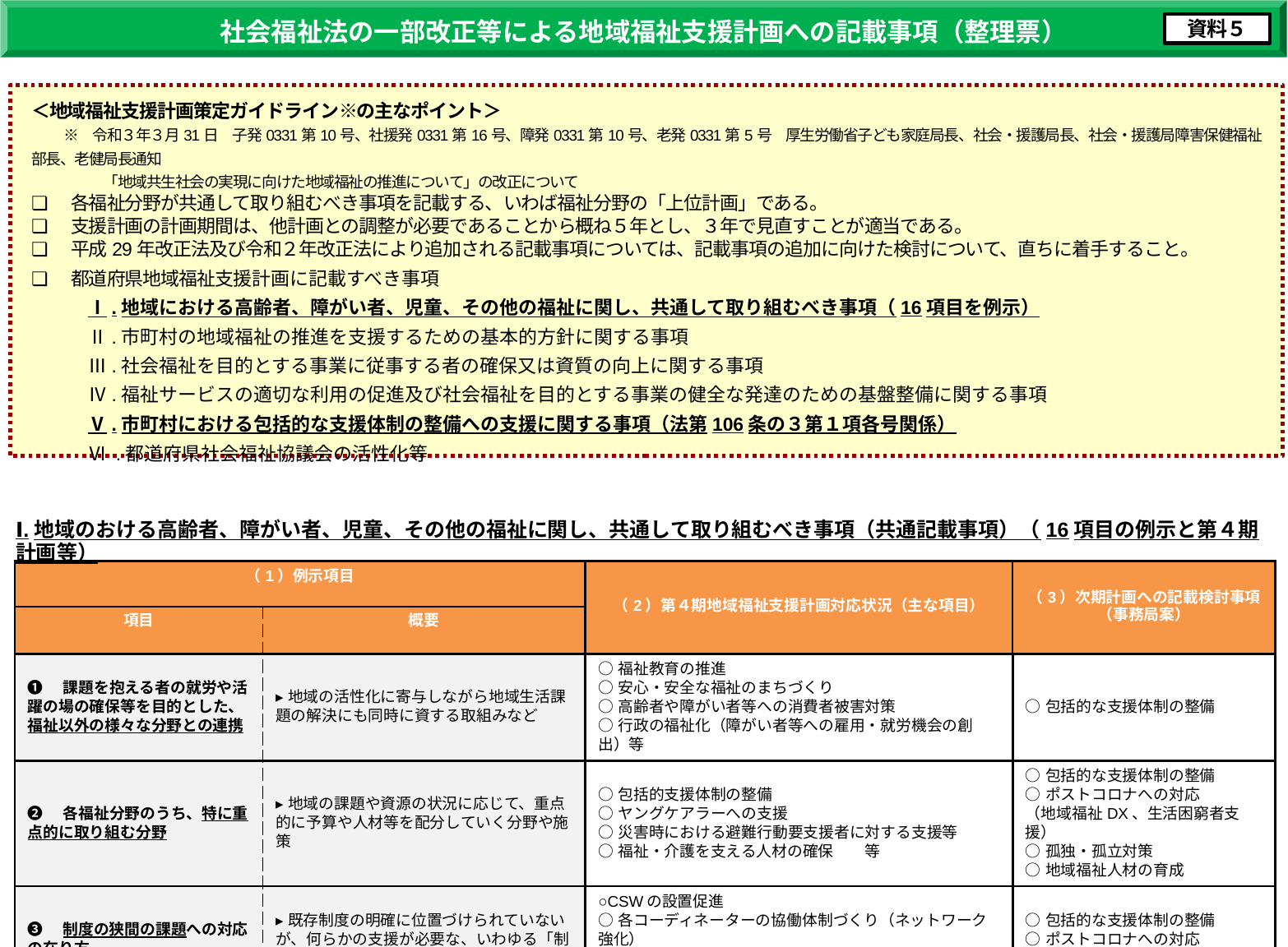

社会福祉法の一部改正等による地域福祉支援計画への記載事項（整理票）
資料５

＜地域福祉支援計画策定ガイドライン※の主なポイント＞
　　※　令和３年３月31日　子発0331第10号、社援発0331第16号、障発0331第10号、老発0331第5号　厚生労働省子ども家庭局長、社会・援護局長、社会・援護局障害保健福祉部長、老健局長通知
　　　　　「地域共生社会の実現に向けた地域福祉の推進について」の改正について
❏　各福祉分野が共通して取り組むべき事項を記載する、いわば福祉分野の「上位計画」である。
❏　支援計画の計画期間は、他計画との調整が必要であることから概ね５年とし、３年で見直すことが適当である。
❏　平成29年改正法及び令和２年改正法により追加される記載事項については、記載事項の追加に向けた検討について、直ちに着手すること。
❏　都道府県地域福祉支援計画に記載すべき事項
　　　Ⅰ.地域における高齢者、障がい者、児童、その他の福祉に関し、共通して取り組むべき事項（16項目を例示）
　　　Ⅱ.市町村の地域福祉の推進を支援するための基本的方針に関する事項
　　　Ⅲ.社会福祉を目的とする事業に従事する者の確保又は資質の向上に関する事項
　　　Ⅳ.福祉サービスの適切な利用の促進及び社会福祉を目的とする事業の健全な発達のための基盤整備に関する事項
　　　Ⅴ.市町村における包括的な支援体制の整備への支援に関する事項（法第106条の３第１項各号関係）
　　　Ⅵ .都道府県社会福祉協議会の活性化等
Ⅰ.地域のおける高齢者、障がい者、児童、その他の福祉に関し、共通して取り組むべき事項（共通記載事項）（16項目の例示と第４期計画等）
| （1）例示項目 |  | （2）第４期地域福祉支援計画対応状況（主な項目） | （3）次期計画への記載検討事項 （事務局案） |
| --- | --- | --- | --- |
| 項目 | 概要 |  |  |
| ❶　課題を抱える者の就労や活躍の場の確保等を目的とした、福祉以外の様々な分野との連携 | ▸地域の活性化に寄与しながら地域生活課題の解決にも同時に資する取組みなど | ○福祉教育の推進 ○安心・安全な福祉のまちづくり　 ○高齢者や障がい者等への消費者被害対策 ○行政の福祉化（障がい者等への雇用・就労機会の創出）等 | ○包括的な支援体制の整備 |
| ❷　各福祉分野のうち、特に重点的に取り組む分野 | ▸地域の課題や資源の状況に応じて、重点的に予算や人材等を配分していく分野や施策 | ○包括的支援体制の整備 ○ヤングケアラーへの支援 ○災害時における避難行動要支援者に対する支援等 ○福祉・介護を支える人材の確保　　等 | ○包括的な支援体制の整備 ○ポストコロナへの対応 （地域福祉DX、生活困窮者支援） ○孤独・孤立対策 ○地域福祉人材の育成 |
| ❸　制度の狭間の課題への対応の在り方 | ▸既存制度の明確に位置づけられていないが、何らかの支援が必要な、いわゆる「制度の狭間の課題」への対応の在り方 | ○CSWの設置促進 ○各コーディネーターの協働体制づくり（ネットワーク強化）　 ○重層的支援体制整備事業の創設　 ○ひきこもり支援　等 | ○包括的な支援体制の整備 ○ポストコロナへの対応 　（例：外国人支援） |